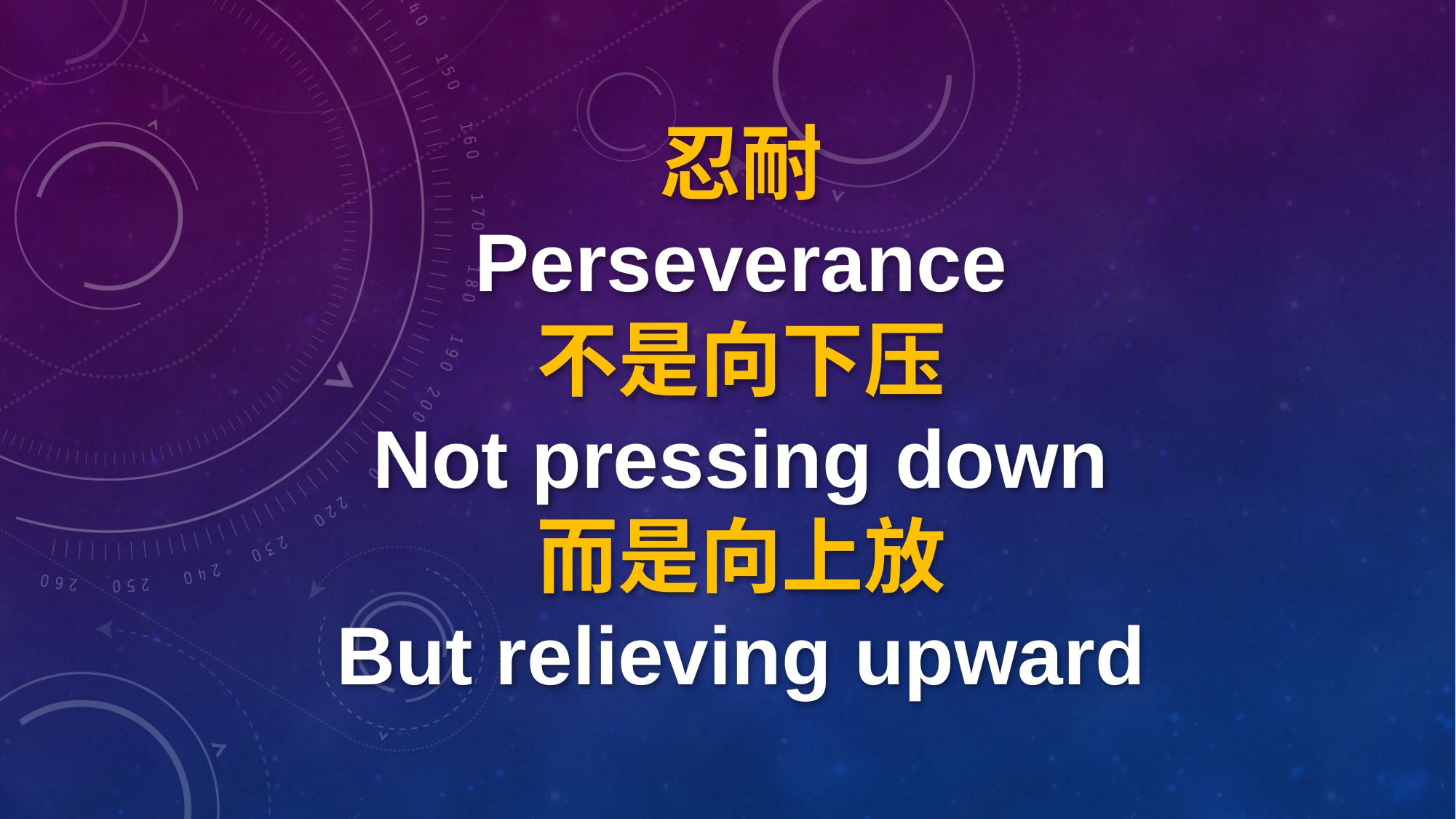

忍耐
Perseverance
不是向下压
Not pressing down
而是向上放
But relieving upward